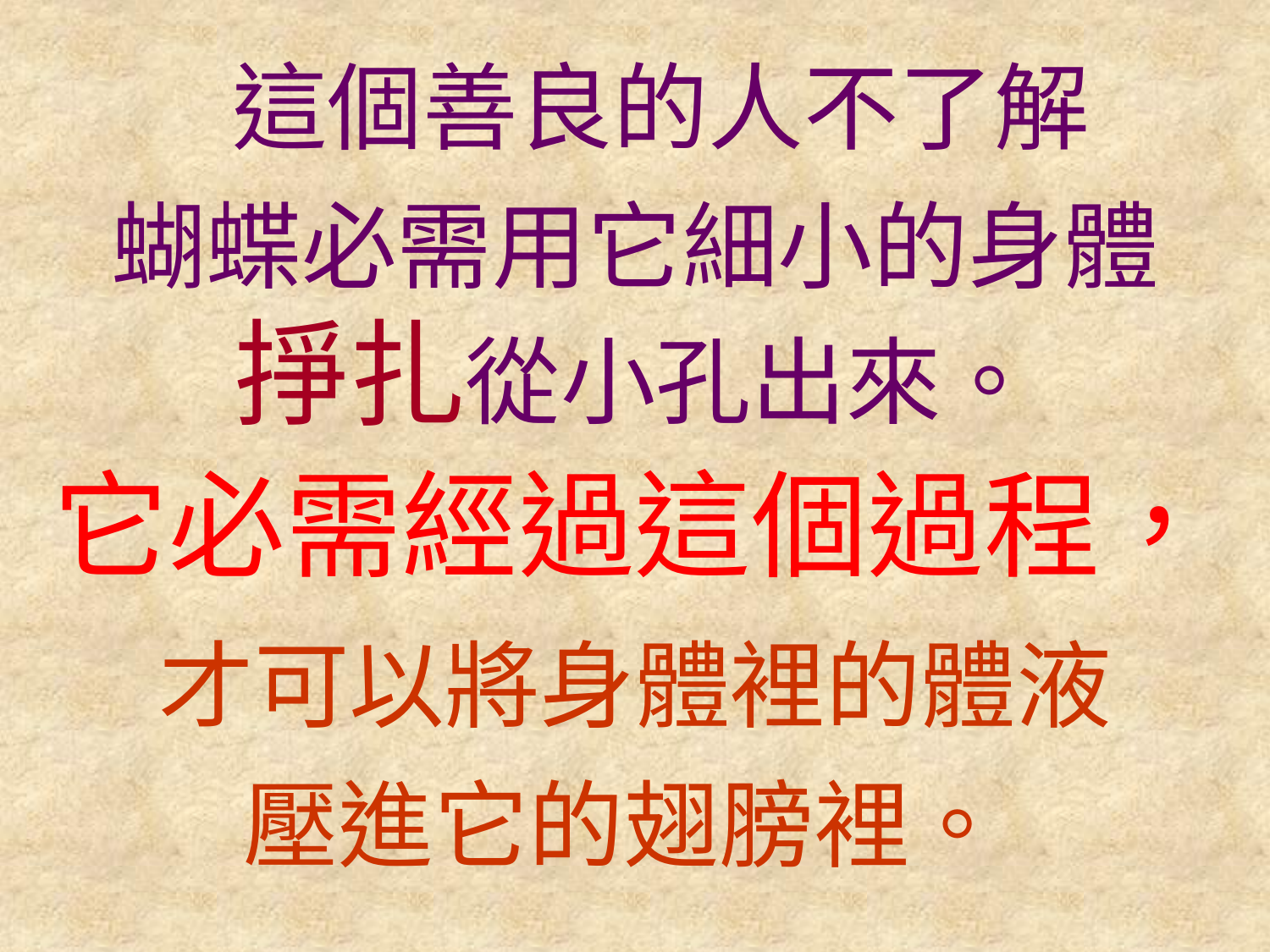

這個善良的人不了解
蝴蝶必需用它細小的身體
掙扎從小孔出來。
它必需經過這個過程，
才可以將身體裡的體液
壓進它的翅膀裡。